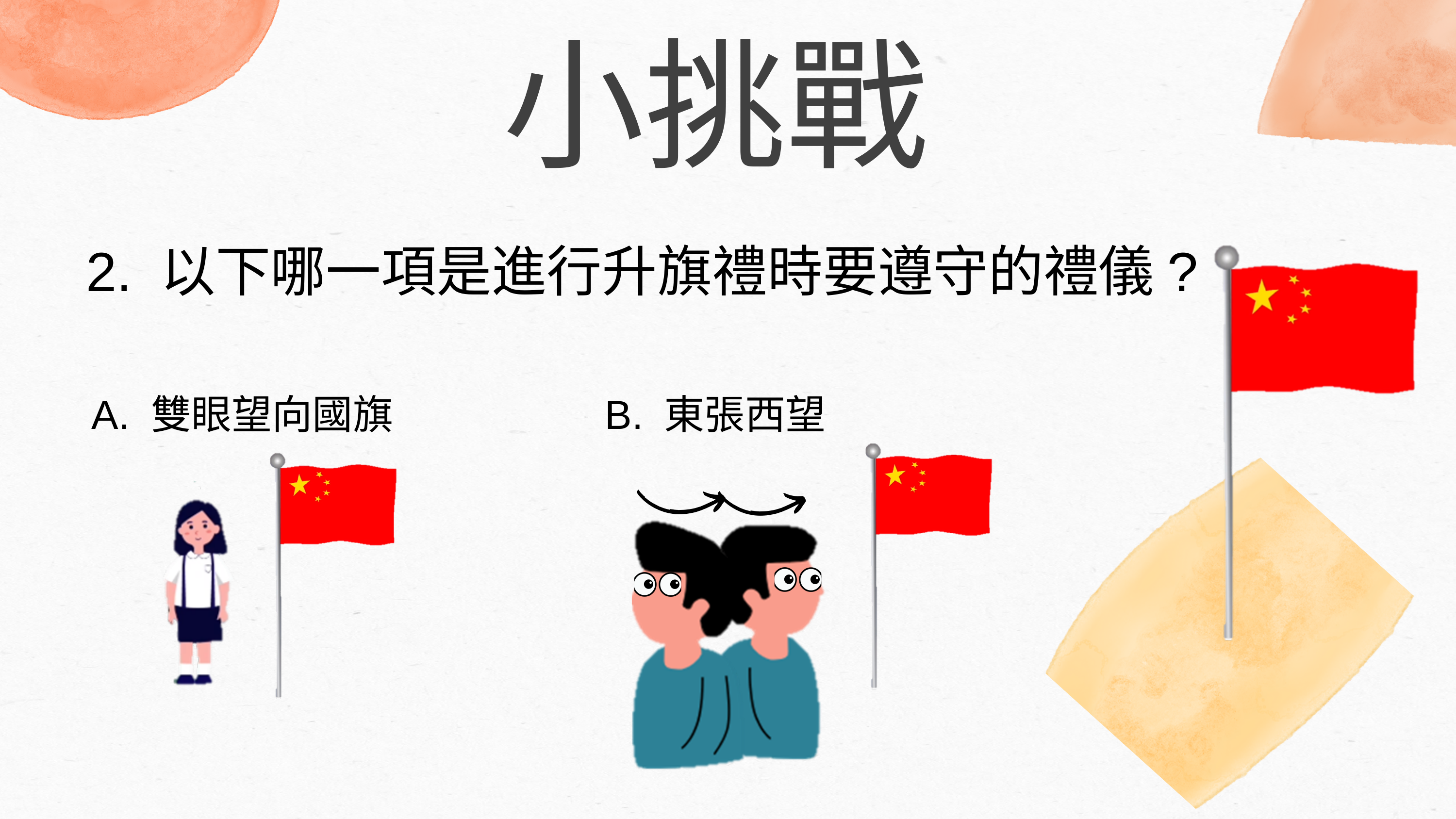

小挑戰
2. 以下哪一項是進行升旗禮時要遵守的禮儀?

A. 雙眼望向國旗
B. 東張西望